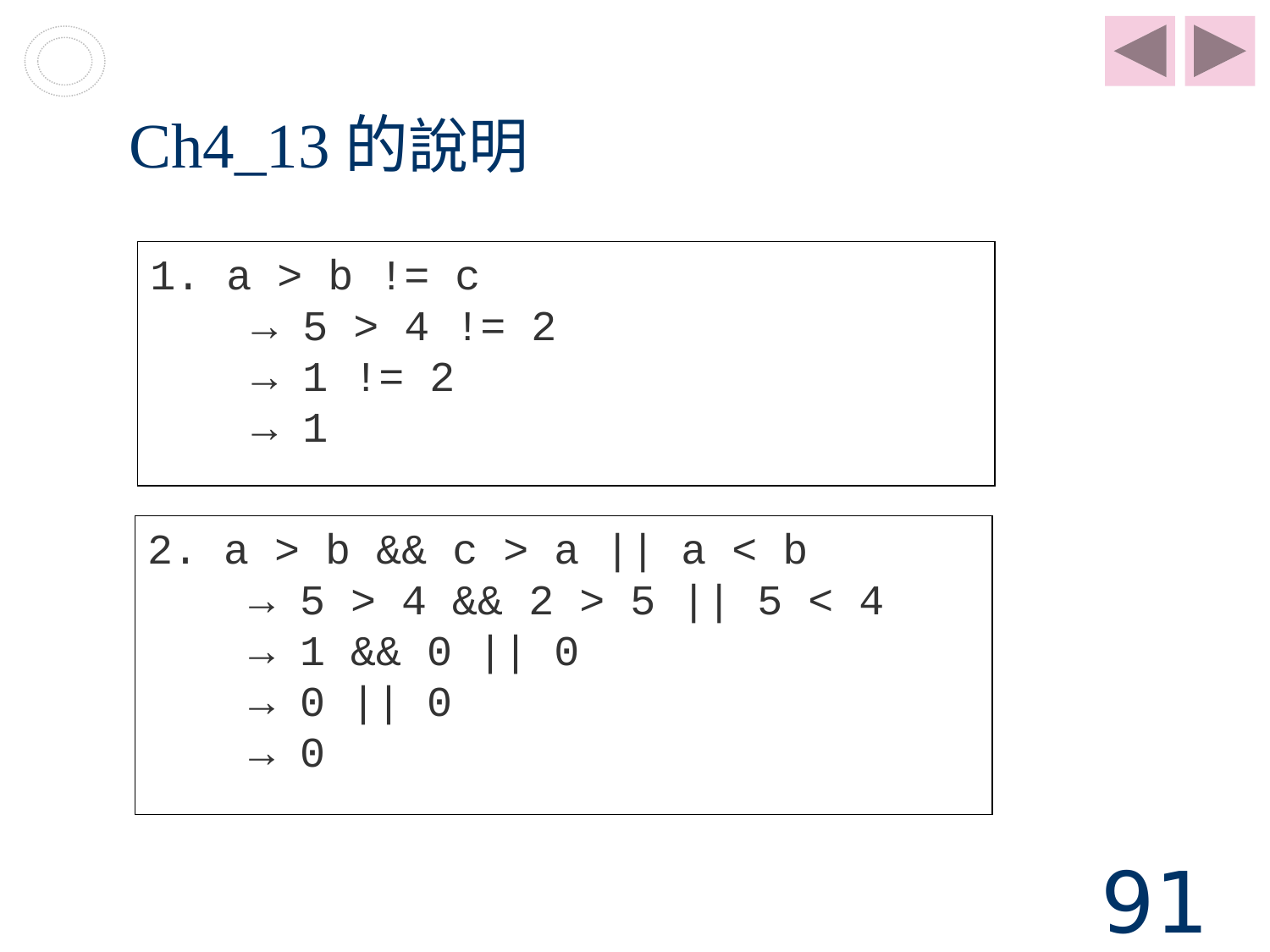

# Ch4_13的說明
1. a > b != c
    → 5 > 4 != 2
    → 1 != 2
    → 1
2. a > b && c > a || a < b
    → 5 > 4 && 2 > 5 || 5 < 4
    → 1 && 0 || 0
    → 0 || 0
    → 0
91